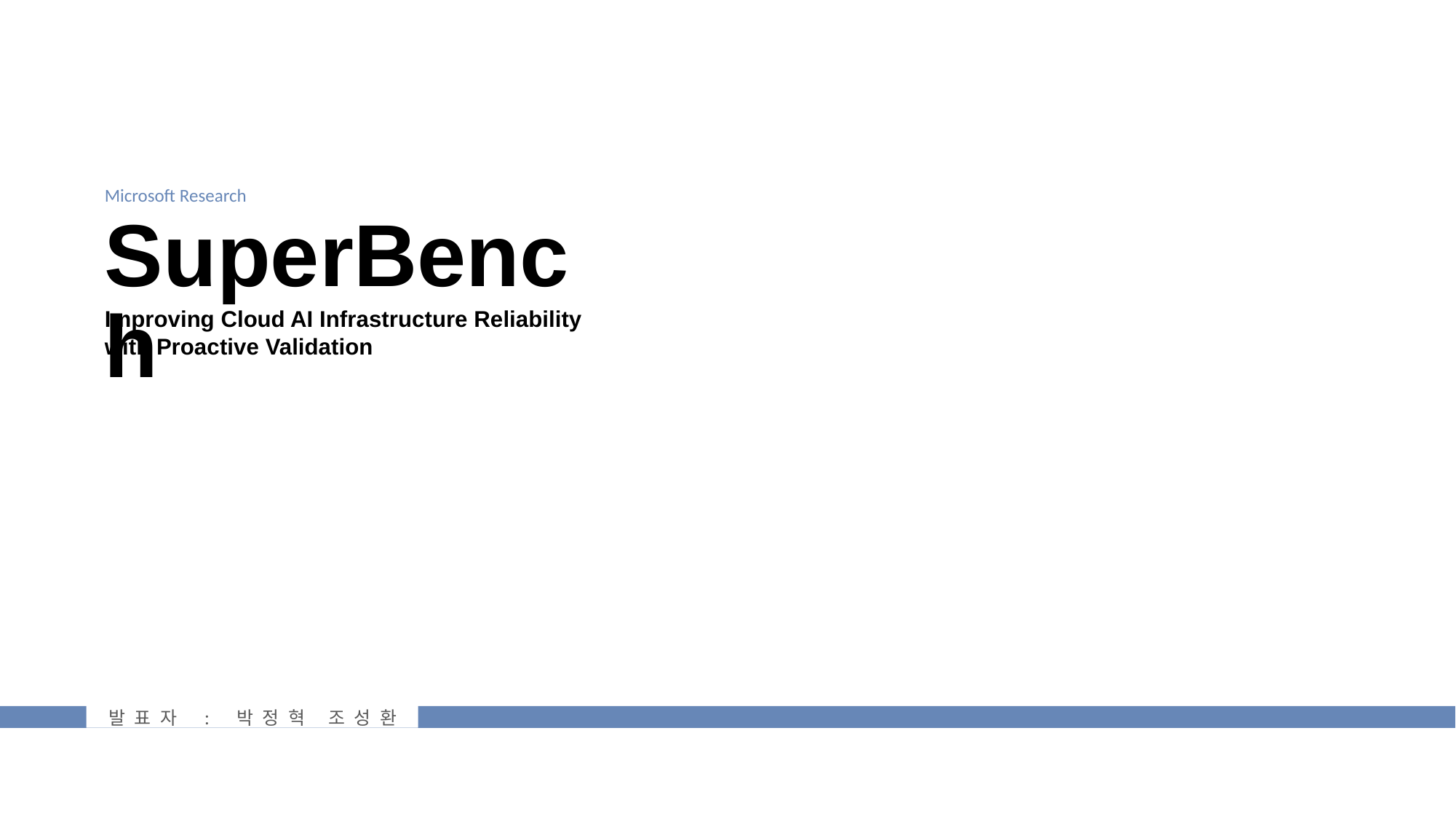

Microsoft Research
SuperBench
Improving Cloud AI Infrastructure Reliability
with Proactive Validation

발표자 : 박정혁 조성환